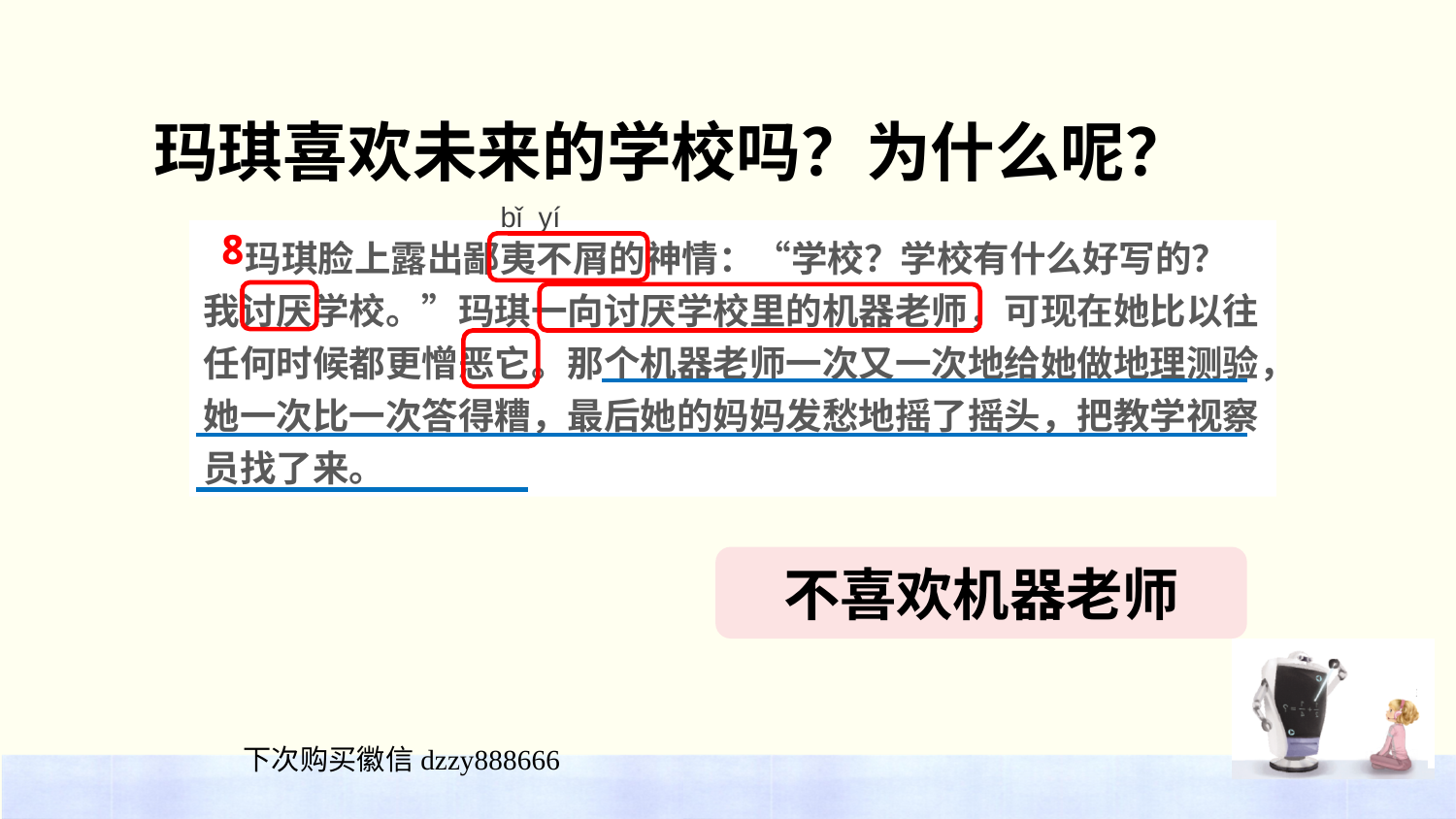

玛琪喜欢未来的学校吗？为什么呢？
bǐ  yí
8
    玛琪脸上露出鄙夷不屑的神情：“学校？学校有什么好写的？我讨厌学校。”玛琪一向讨厌学校里的机器老师，可现在她比以往任何时候都更憎恶它。那个机器老师一次又一次地给她做地理测验，她一次比一次答得糟，最后她的妈妈发愁地摇了摇头，把教学视察员找了来。

不喜欢机器老师
下次购买徽信dzzy888666